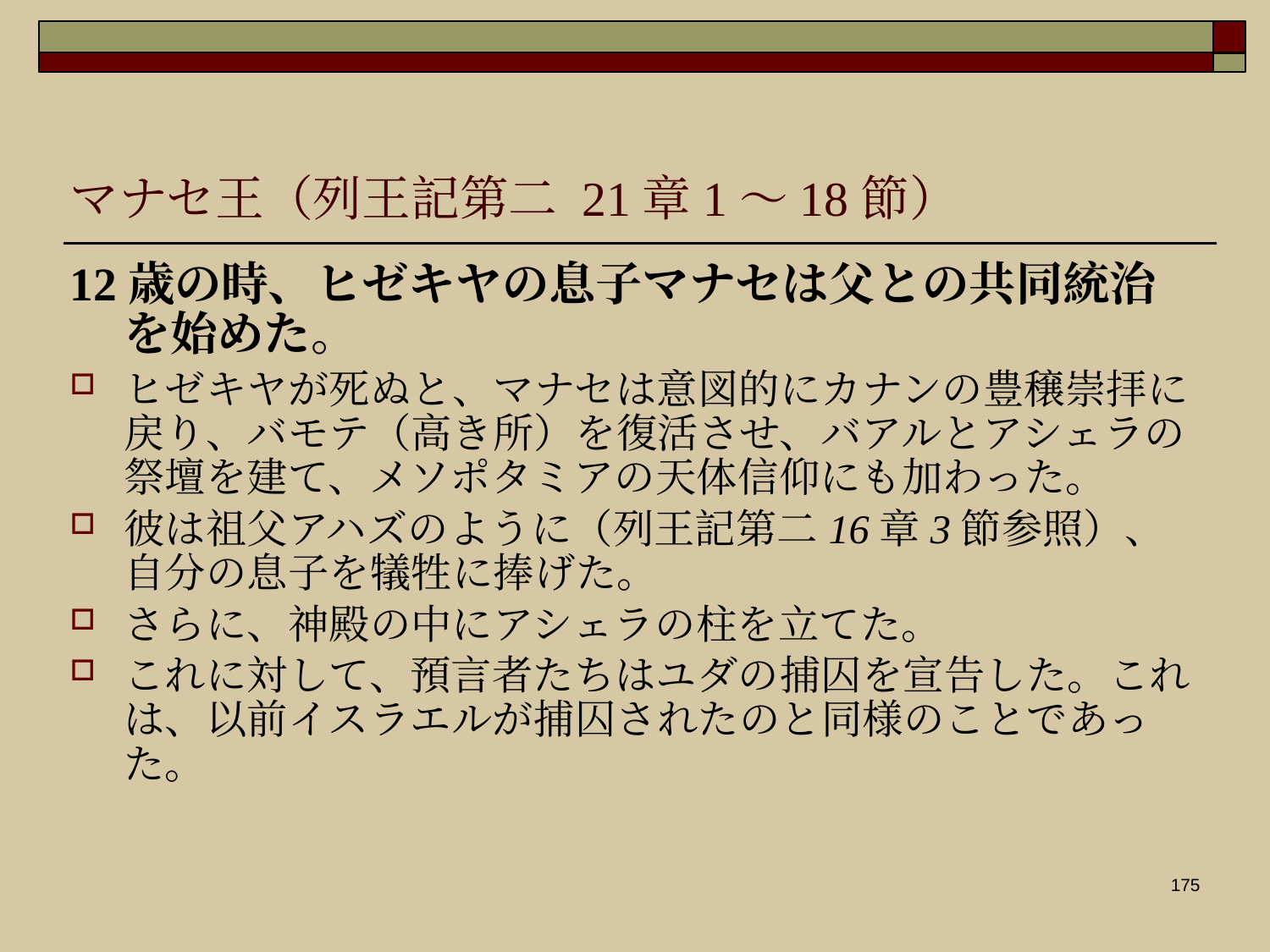

マナセ王（列王記第二 21章1〜18節）
12歳の時、ヒゼキヤの息子マナセは父との共同統治を始めた。
ヒゼキヤが死ぬと、マナセは意図的にカナンの豊穣崇拝に戻り、バモテ（高き所）を復活させ、バアルとアシェラの祭壇を建て、メソポタミアの天体信仰にも加わった。
彼は祖父アハズのように（列王記第二16章3節参照）、自分の息子を犠牲に捧げた。
さらに、神殿の中にアシェラの柱を立てた。
これに対して、預言者たちはユダの捕囚を宣告した。これは、以前イスラエルが捕囚されたのと同様のことであった。
175